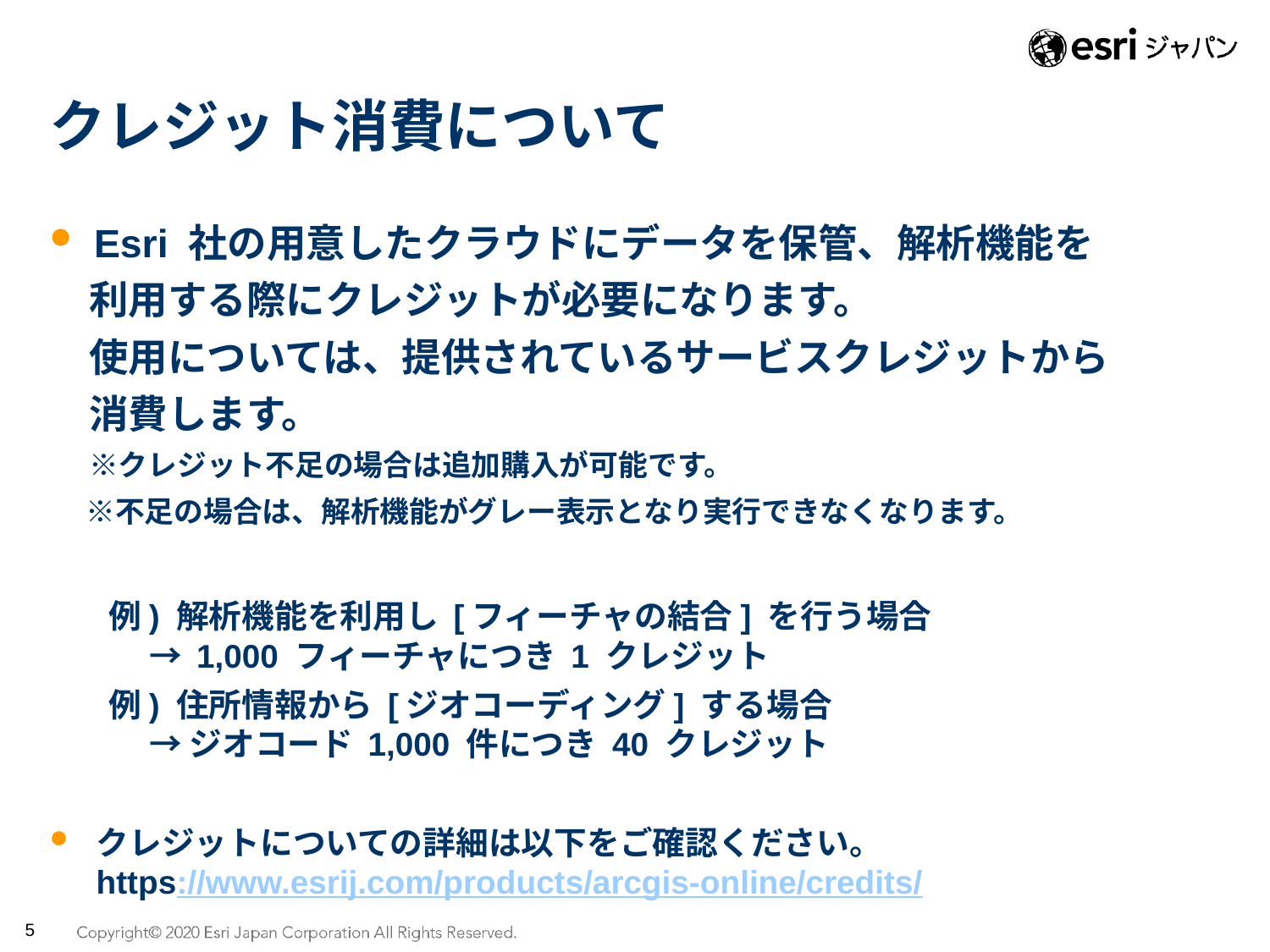

# クレジット消費について
Esri 社の用意したクラウドにデータを保管、解析機能を
　利用する際にクレジットが必要になります。
　使用については、提供されているサービスクレジットから
　消費します。
　※クレジット不足の場合は追加購入が可能です。
　 ※不足の場合は、解析機能がグレー表示となり実行できなくなります。

例) 解析機能を利用し [フィーチャの結合] を行う場合
　 → 1,000 フィーチャにつき 1 クレジット
例) 住所情報から [ジオコーディング] する場合
　 → ジオコード 1,000 件につき 40 クレジット

クレジットについての詳細は以下をご確認ください。
https://www.esrij.com/products/arcgis-online/credits/

5